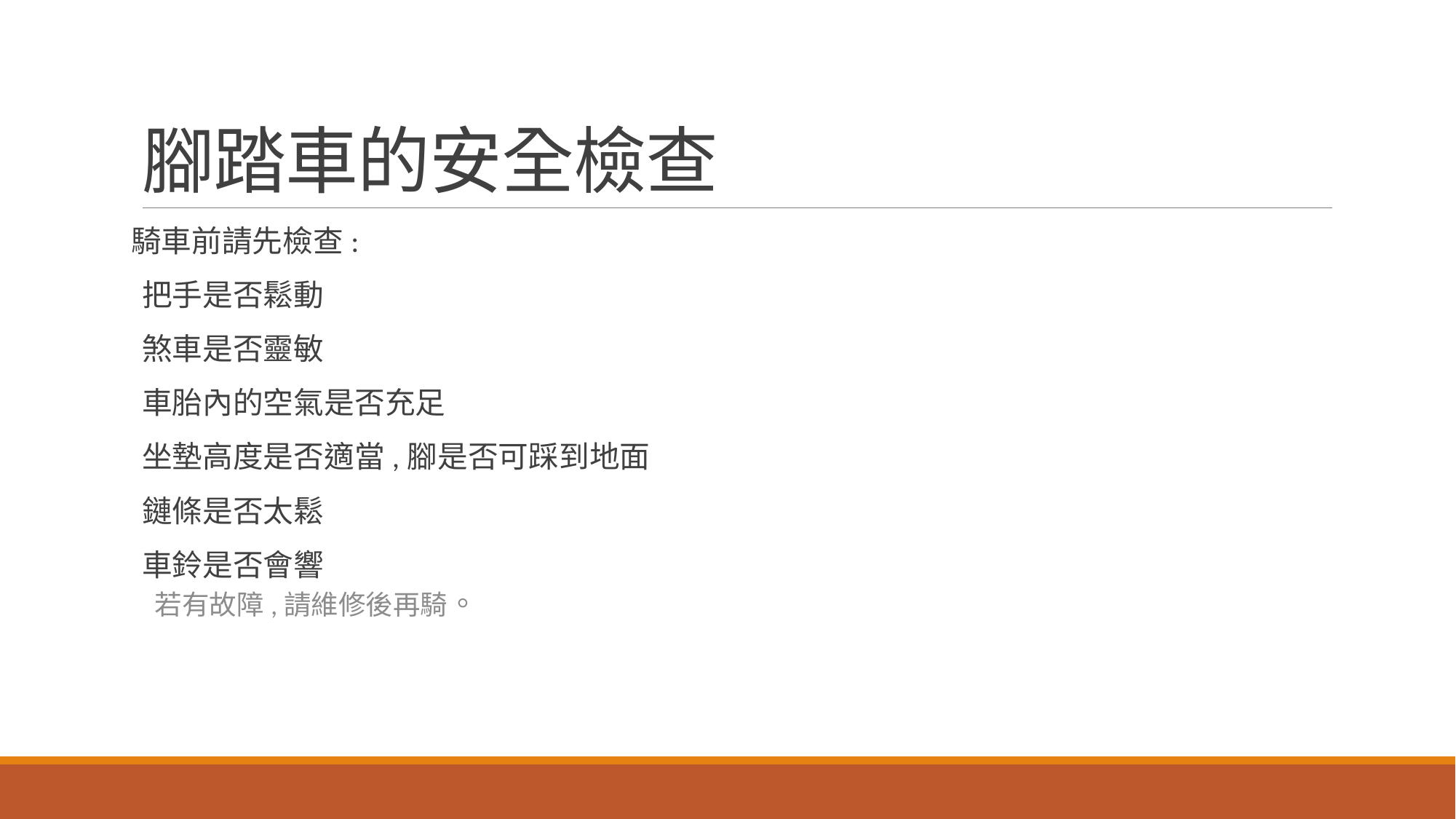

# 腳踏車的安全檢查
騎車前請先檢查:
把手是否鬆動
煞車是否靈敏
車胎內的空氣是否充足
坐墊高度是否適當,腳是否可踩到地面
鏈條是否太鬆
車鈴是否會響
若有故障,請維修後再騎。